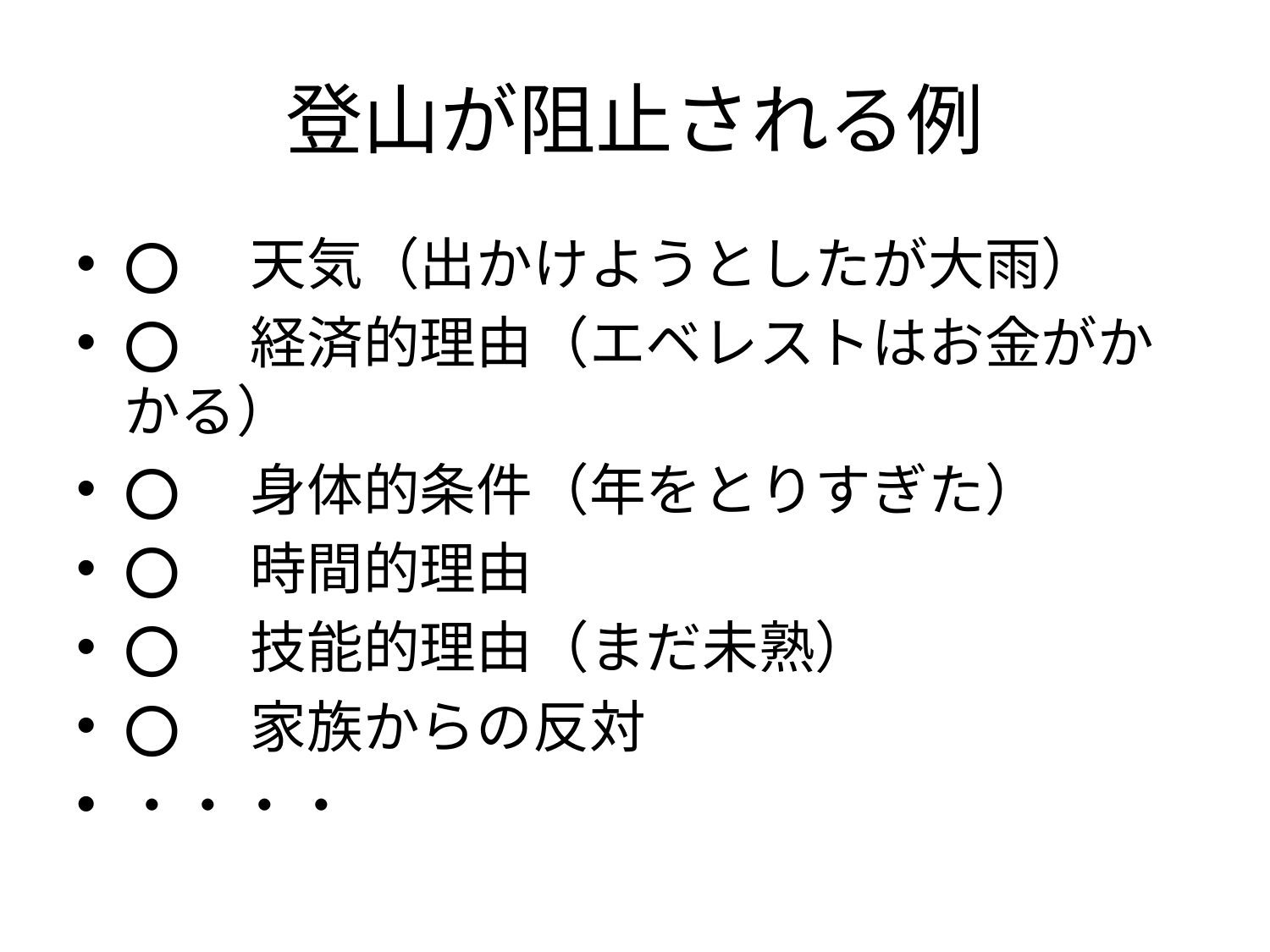

# 登山が阻止される例
⭕️　天気（出かけようとしたが大雨）
⭕️　経済的理由（エベレストはお金がかかる）
⭕️　身体的条件（年をとりすぎた）
⭕️　時間的理由
⭕️　技能的理由（まだ未熟）
⭕️　家族からの反対
・・・・